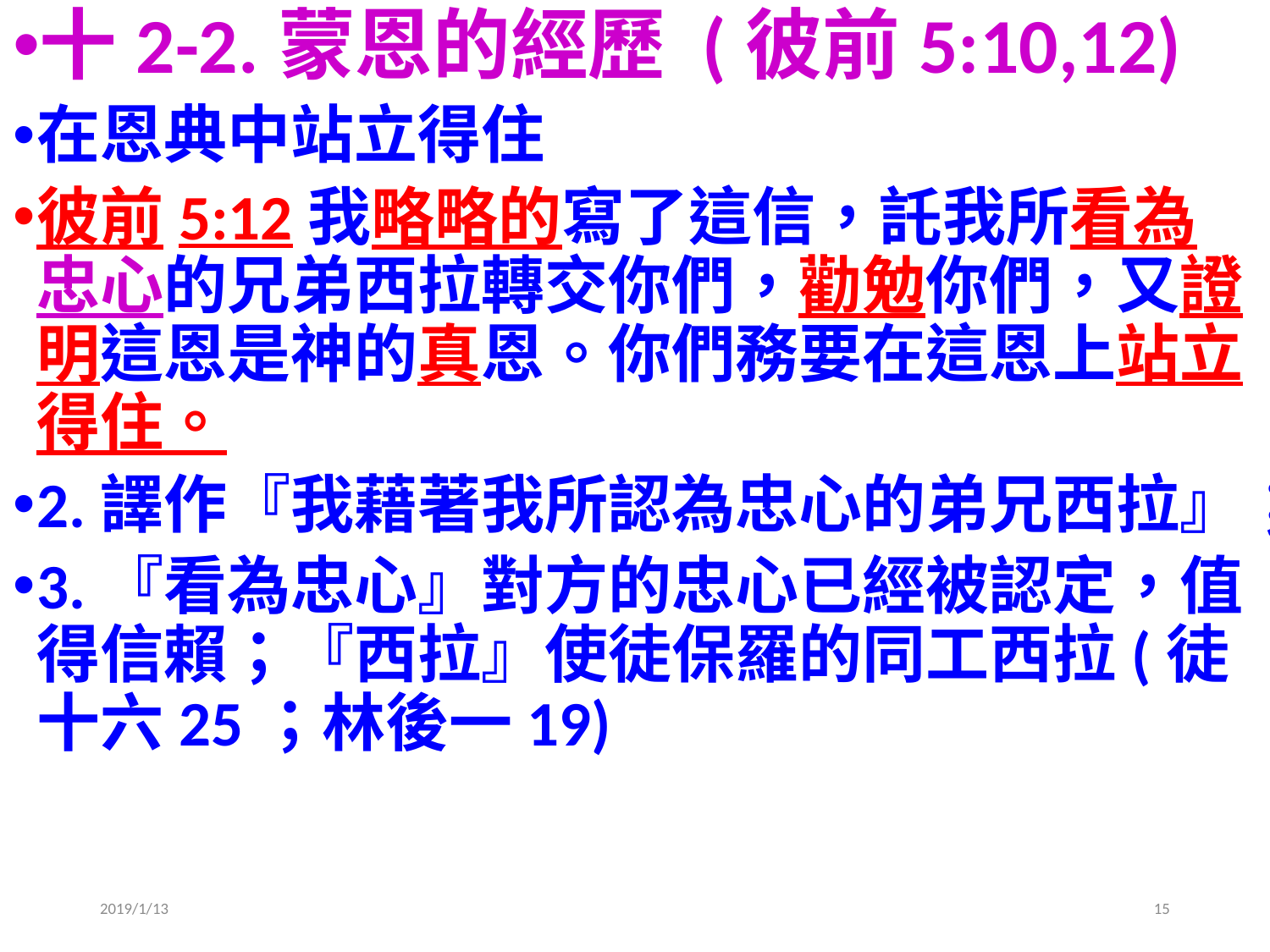

十2-2.蒙恩的經歷 (彼前5:10,12)
在恩典中站立得住
彼前5:12我略略的寫了這信，託我所看為忠心的兄弟西拉轉交你們，勸勉你們，又證明這恩是神的真恩。你們務要在這恩上站立得住。
2.譯作『我藉著我所認為忠心的弟兄西拉』；
3.『看為忠心』對方的忠心已經被認定，值得信賴；『西拉』使徒保羅的同工西拉(徒十六25；林後一19)
2019/1/13
15